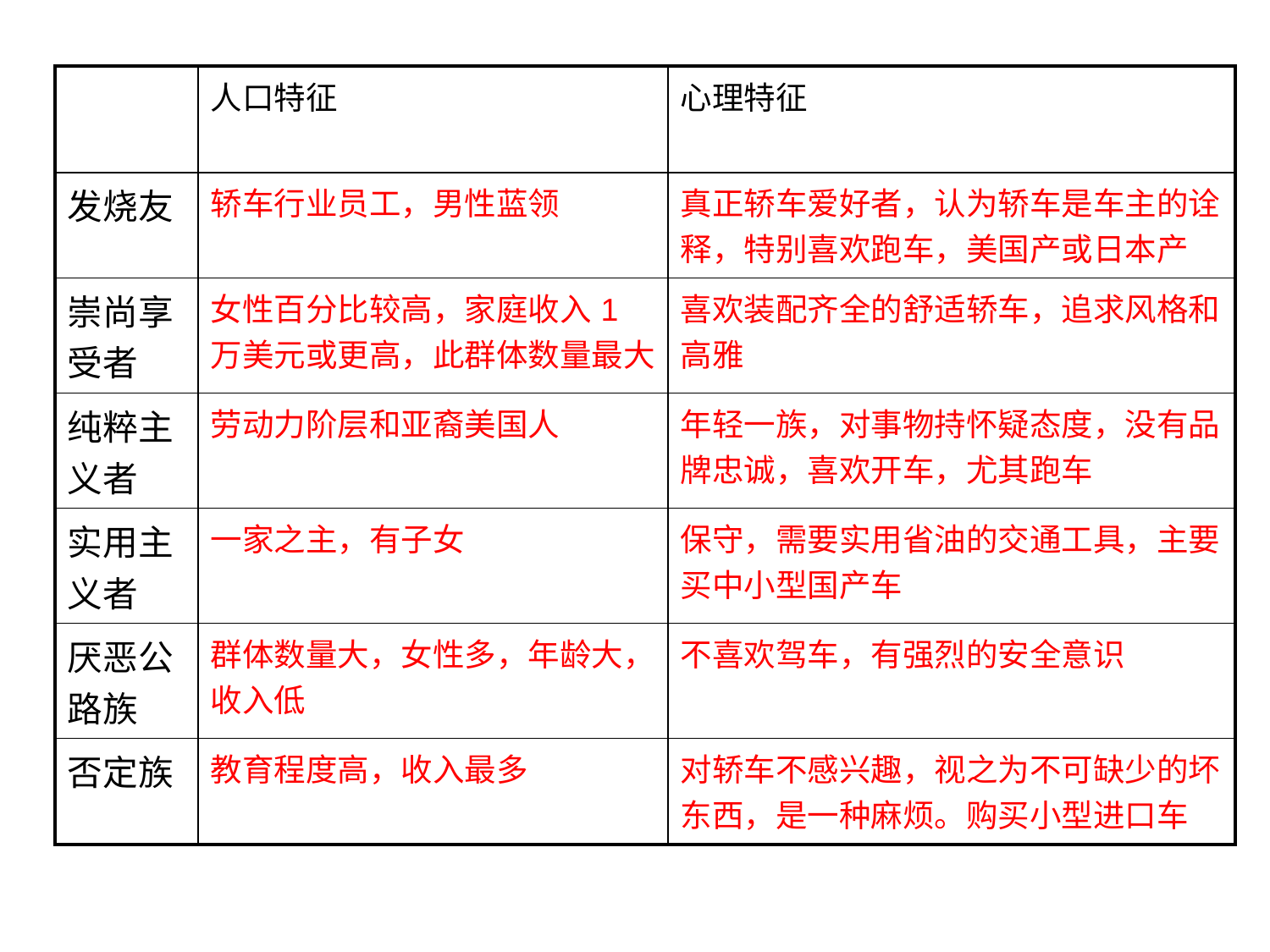

|  | 人口特征 | 心理特征 |
| --- | --- | --- |
| 发烧友 | 轿车行业员工，男性蓝领 | 真正轿车爱好者，认为轿车是车主的诠释，特别喜欢跑车，美国产或日本产 |
| 崇尚享受者 | 女性百分比较高，家庭收入1万美元或更高，此群体数量最大 | 喜欢装配齐全的舒适轿车，追求风格和高雅 |
| 纯粹主义者 | 劳动力阶层和亚裔美国人 | 年轻一族，对事物持怀疑态度，没有品牌忠诚，喜欢开车，尤其跑车 |
| 实用主义者 | 一家之主，有子女 | 保守，需要实用省油的交通工具，主要买中小型国产车 |
| 厌恶公路族 | 群体数量大，女性多，年龄大，收入低 | 不喜欢驾车，有强烈的安全意识 |
| 否定族 | 教育程度高，收入最多 | 对轿车不感兴趣，视之为不可缺少的坏东西，是一种麻烦。购买小型进口车 |